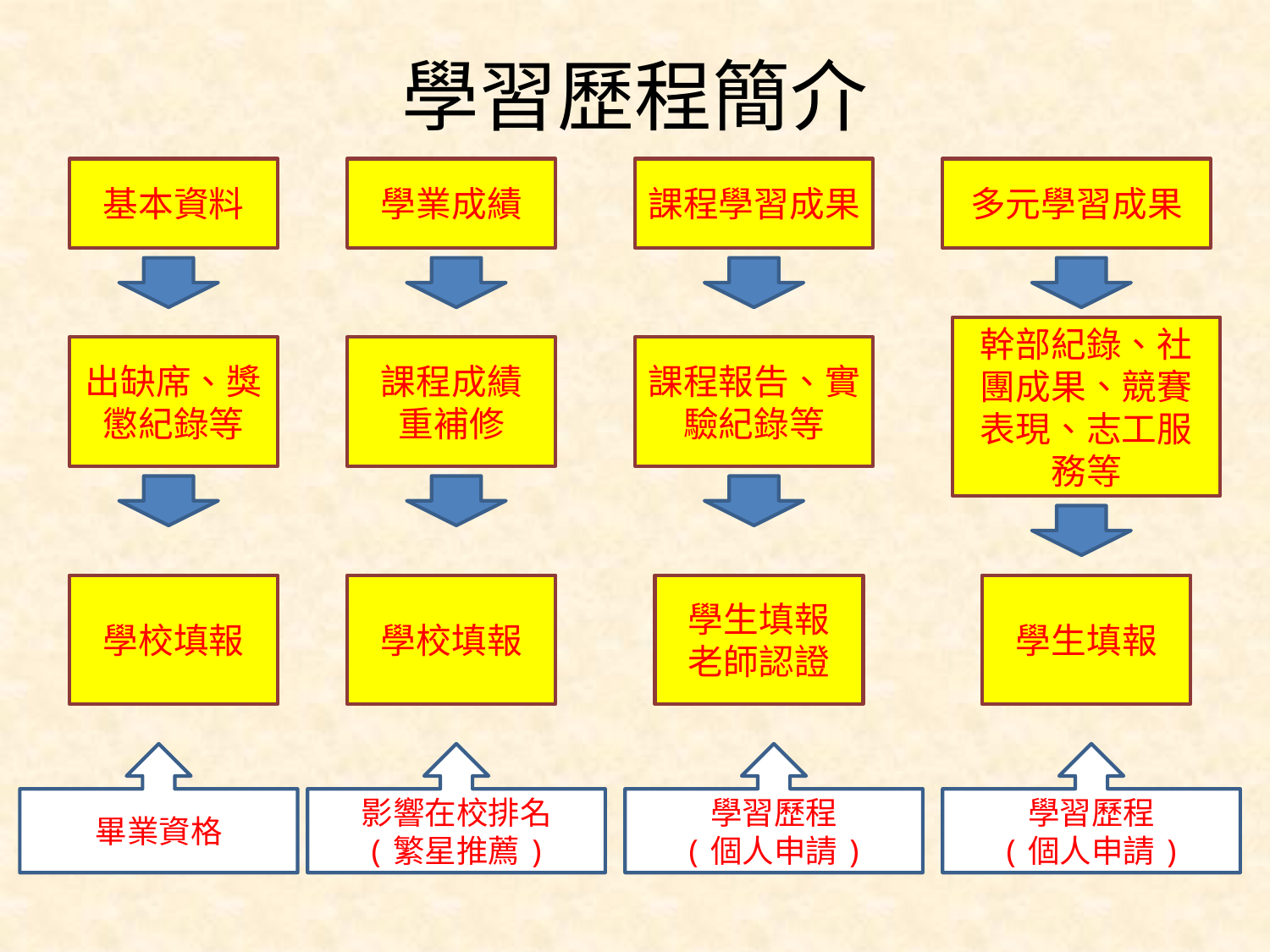

# 學習歷程簡介
基本資料
學業成績
課程學習成果
多元學習成果

幹部紀錄、社團成果、競賽表現、志工服務等
出缺席、獎懲紀錄等
課程成績
重補修
課程報告、實驗紀錄等

學校填報
學校填報
學生填報
老師認證
學生填報
畢業資格
影響在校排名
(繁星推薦)
學習歷程
(個人申請)
學習歷程
(個人申請)